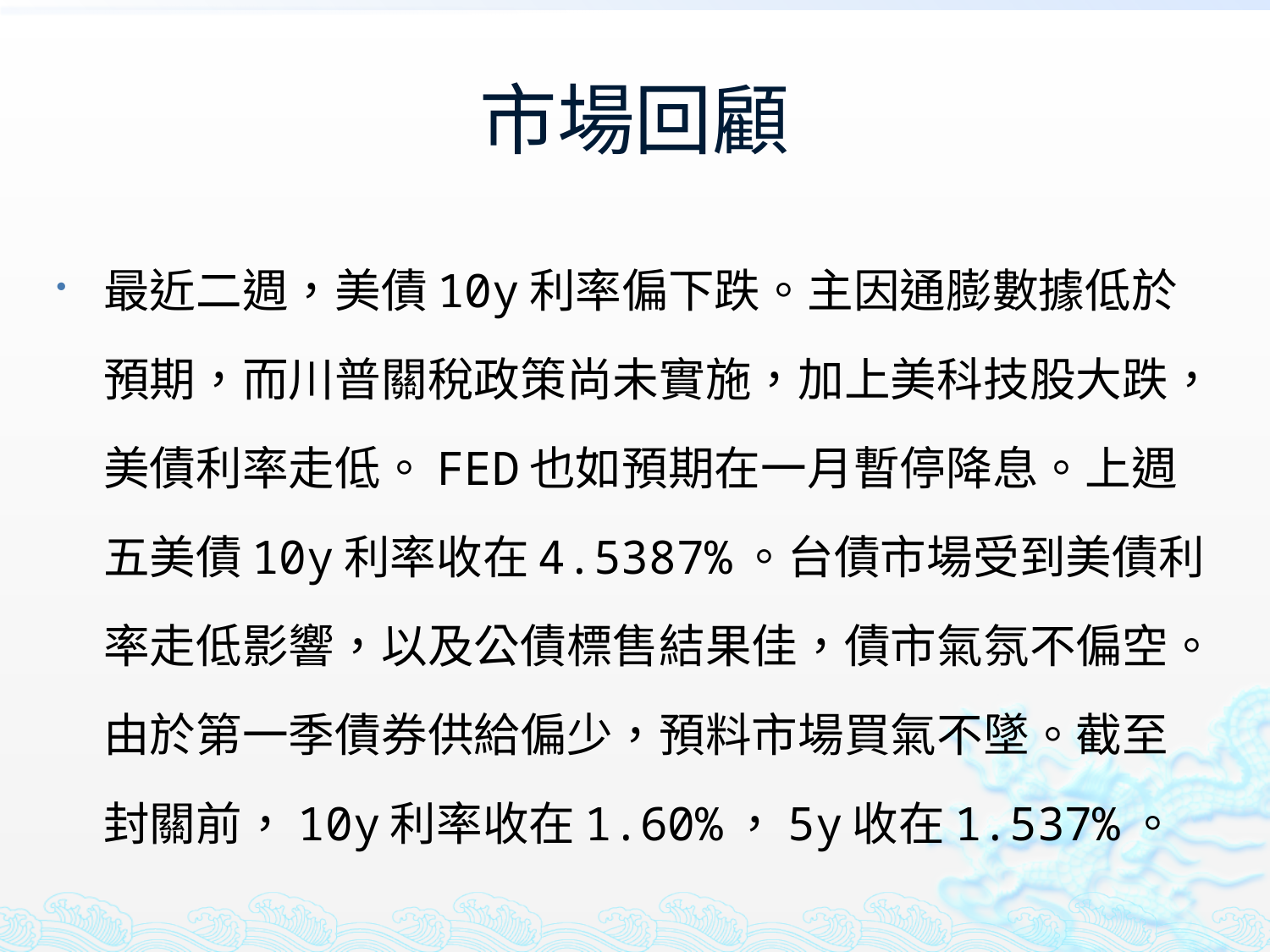

# 市場回顧
最近二週，美債10y利率偏下跌。主因通膨數據低於預期，而川普關稅政策尚未實施，加上美科技股大跌，美債利率走低。FED也如預期在一月暫停降息。上週五美債10y利率收在4.5387%。台債市場受到美債利率走低影響，以及公債標售結果佳，債市氣氛不偏空。由於第一季債券供給偏少，預料市場買氣不墜。截至封關前，10y利率收在1.60%，5y收在1.537%。